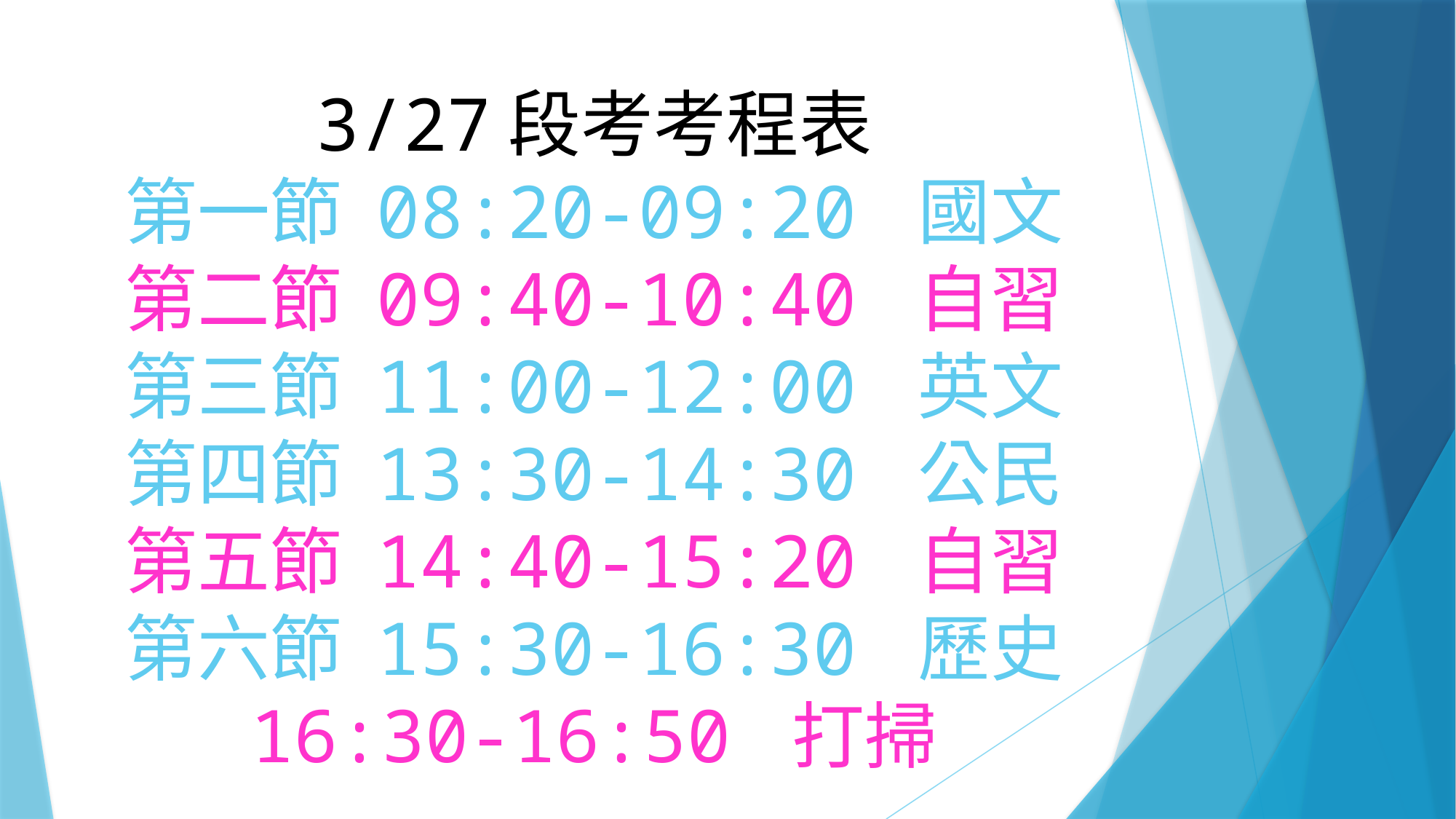

# 3/27段考考程表 第一節 08:20-09:20 國文 第二節 09:40-10:40 自習 第三節 11:00-12:00 英文 第四節 13:30-14:30 公民 第五節 14:40-15:20 自習 第六節 15:30-16:30 歷史 16:30-16:50 打掃